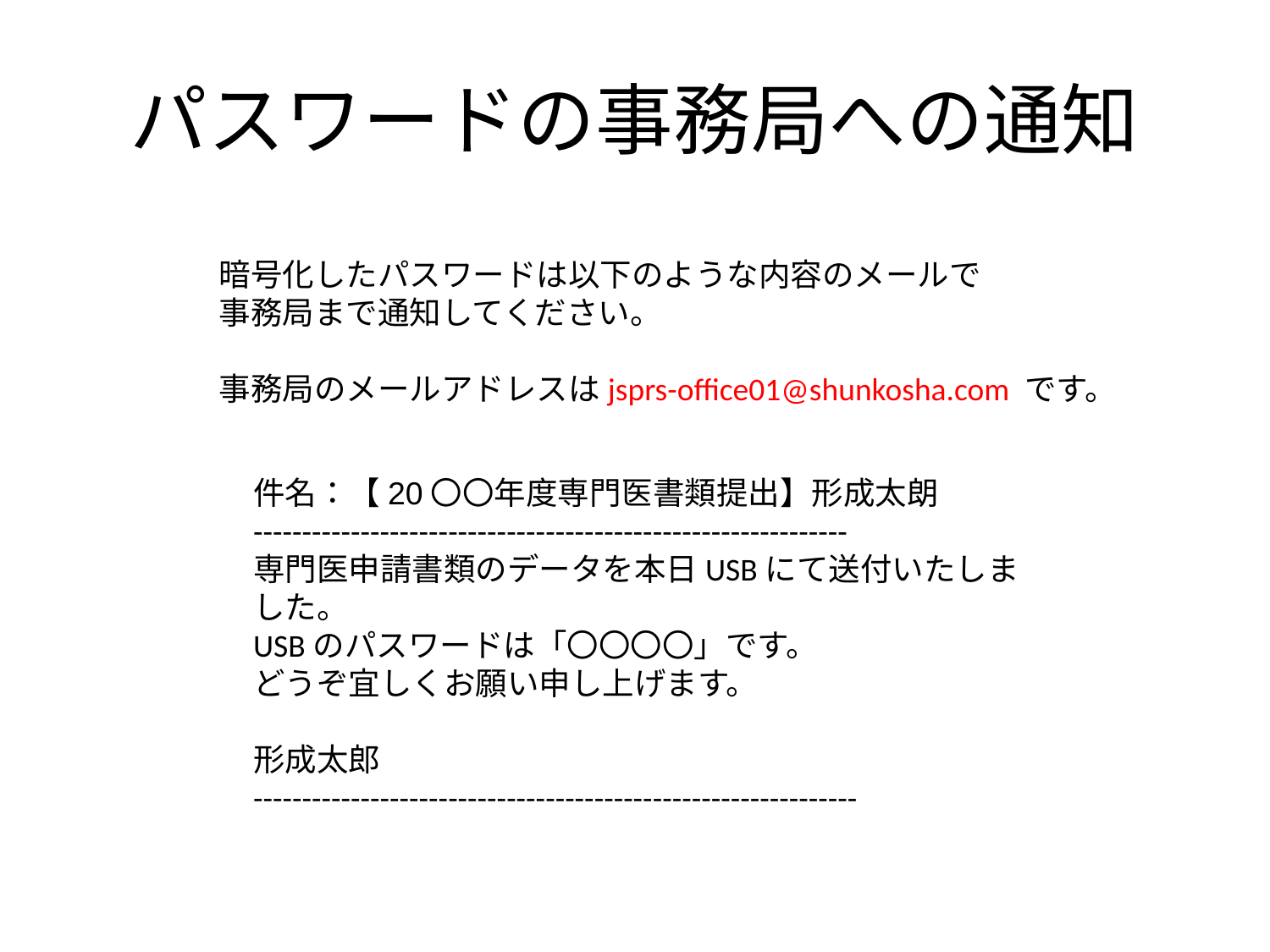

# パスワードの事務局への通知
暗号化したパスワードは以下のような内容のメールで
事務局まで通知してください。

事務局のメールアドレスはjsprs-office01@shunkosha.com です。
件名：【20〇〇年度専門医書類提出】形成太朗
-------------------------------------------------------------
専門医申請書類のデータを本日USBにて送付いたしました。
USBのパスワードは「〇〇〇〇」です。
どうぞ宜しくお願い申し上げます。

形成太郎
--------------------------------------------------------------